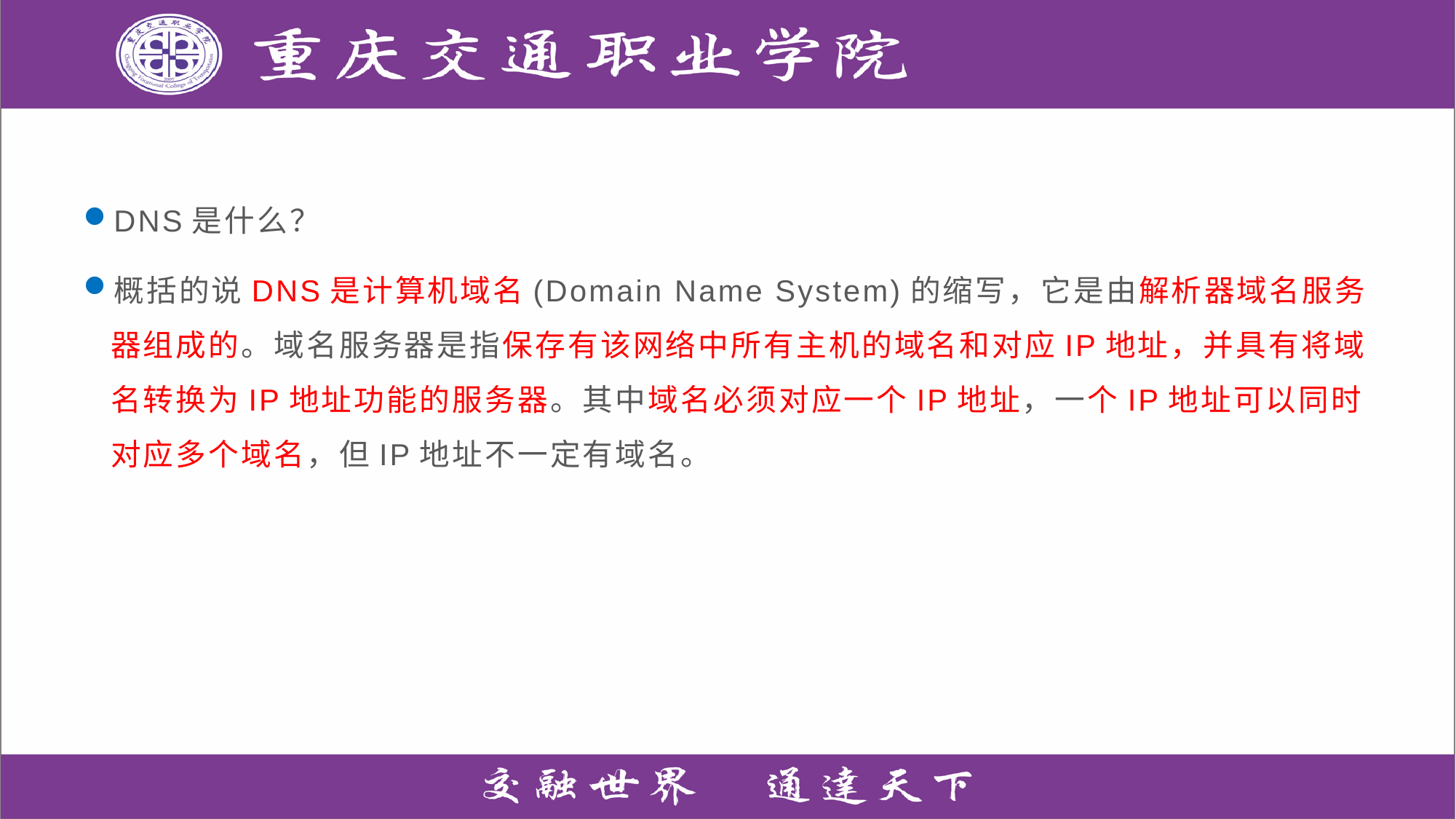

DNS是什么？
概括的说DNS是计算机域名(Domain Name System)的缩写，它是由解析器域名服务器组成的。域名服务器是指保存有该网络中所有主机的域名和对应IP地址，并具有将域名转换为IP地址功能的服务器。其中域名必须对应一个IP地址，一个IP地址可以同时对应多个域名，但IP地址不一定有域名。